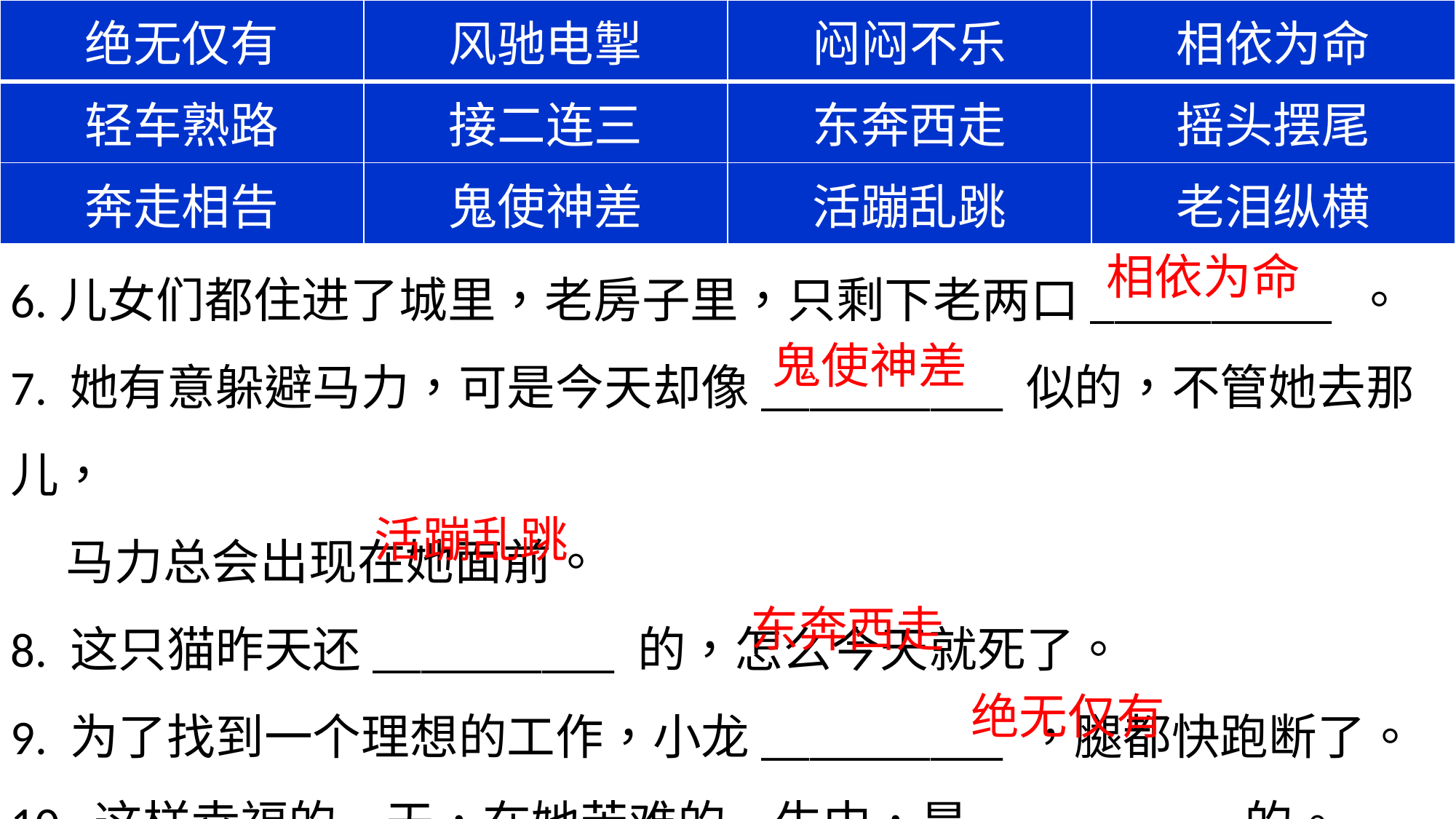

| 绝无仅有 | 风驰电掣 | 闷闷不乐 | 相依为命 |
| --- | --- | --- | --- |
| 轻车熟路 | 接二连三 | 东奔西走 | 摇头摆尾 |
| 奔走相告 | 鬼使神差 | 活蹦乱跳 | 老泪纵横 |
6.儿女们都住进了城里，老房子里，只剩下老两口__________ 。
7. 她有意躲避马力，可是今天却像__________ 似的，不管她去那儿，
    马力总会出现在她面前。
8. 这只猫昨天还__________ 的，怎么今天就死了。
9. 为了找到一个理想的工作，小龙__________ ，腿都快跑断了。
10. 这样幸福的一天，在她苦难的一生中，是__________ 的。
相依为命
鬼使神差
活蹦乱跳
东奔西走
绝无仅有